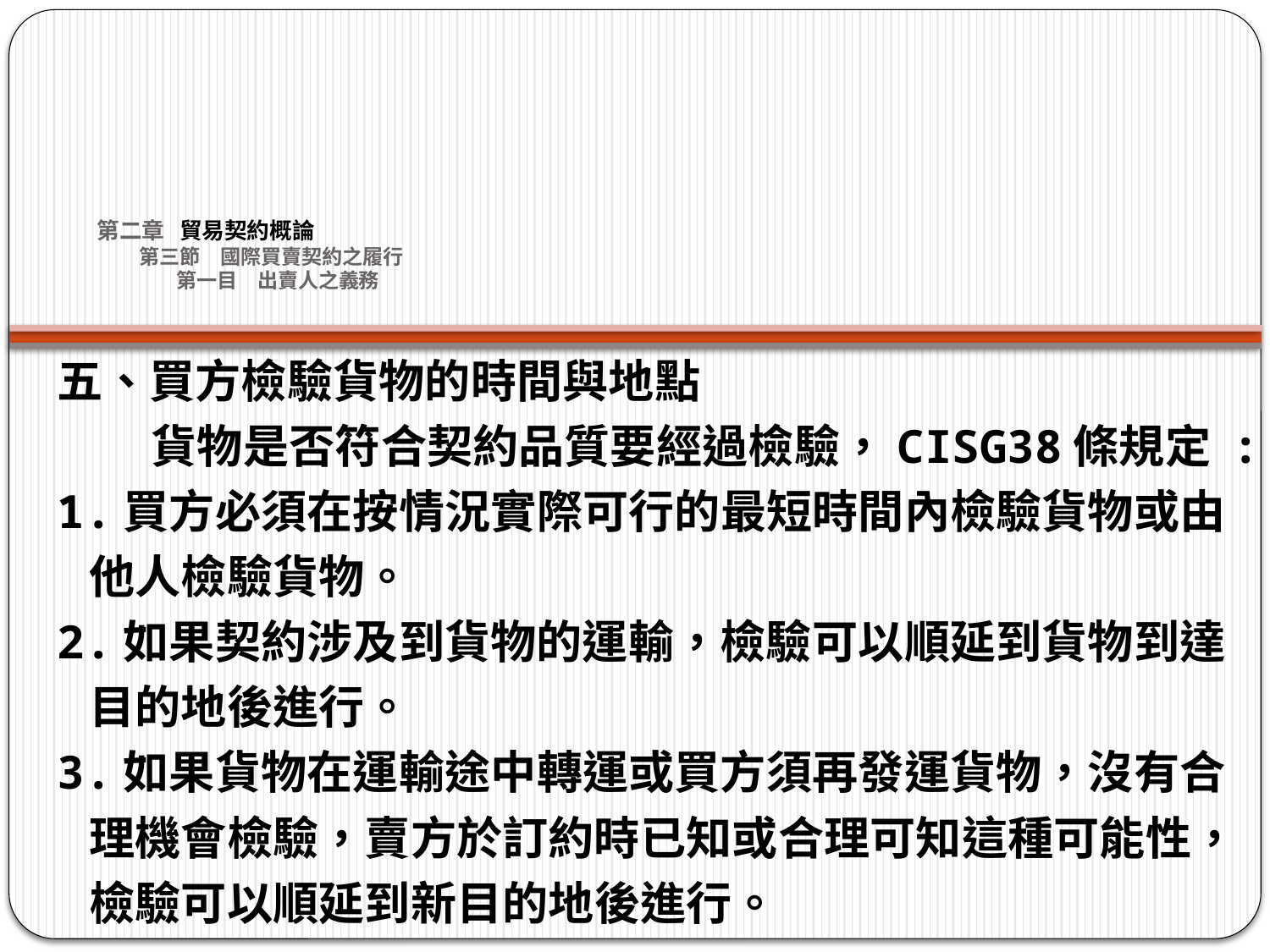

# 第二章   貿易契約概論 第三節　國際買賣契約之履行 第一目　出賣人之義務
五、買方檢驗貨物的時間與地點
        貨物是否符合契約品質要經過檢驗，CISG38條規定 :
1.買方必須在按情況實際可行的最短時間內檢驗貨物或由
  他人檢驗貨物。
2.如果契約涉及到貨物的運輸，檢驗可以順延到貨物到達
  目的地後進行。
3.如果貨物在運輸途中轉運或買方須再發運貨物，沒有合
  理機會檢驗，賣方於訂約時已知或合理可知這種可能性，
  檢驗可以順延到新目的地後進行。